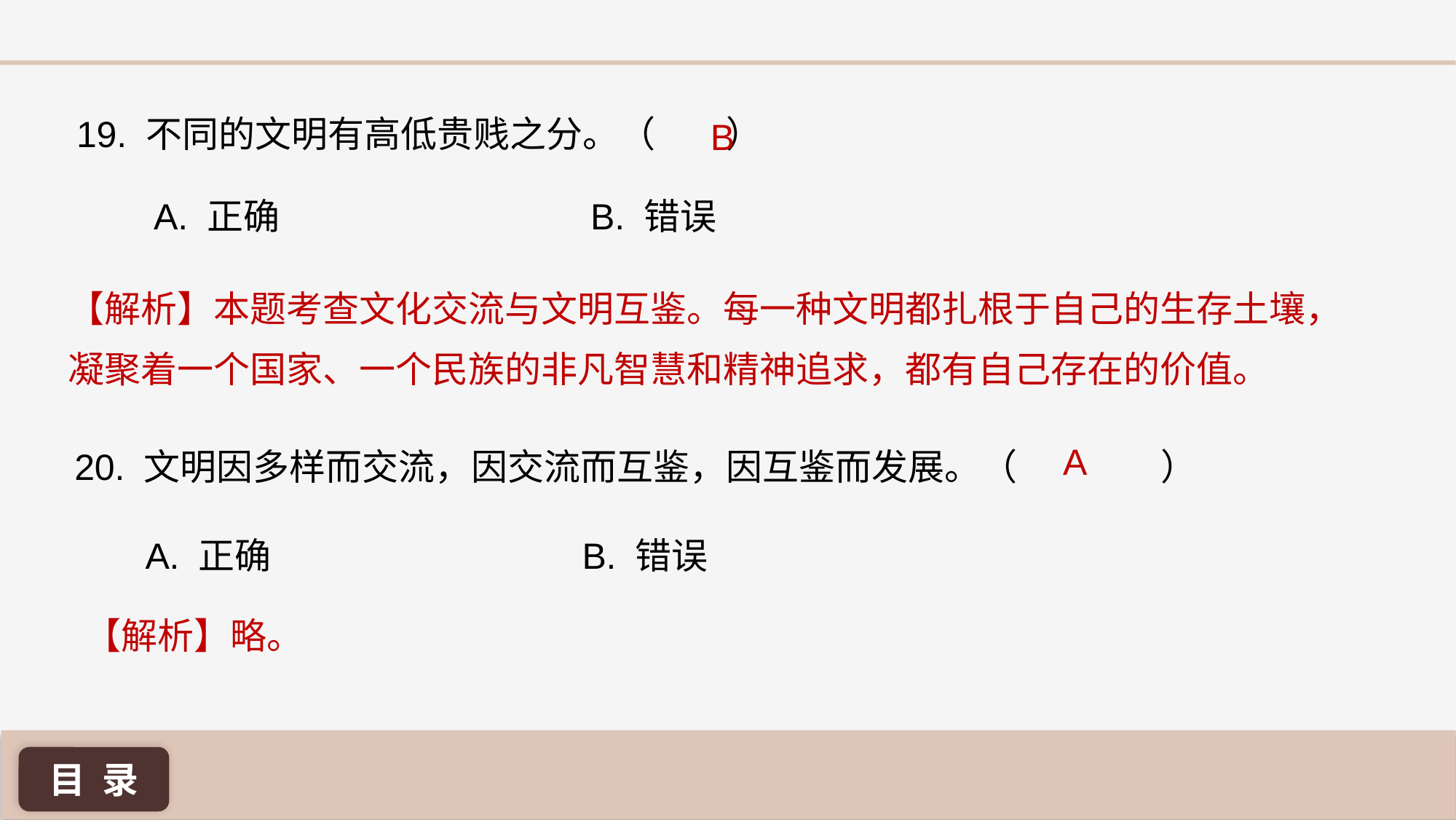

B
19. 不同的文明有高低贵贱之分。（ 	      ）
A. 正确 			B. 错误
【解析】本题考查文化交流与文明互鉴。每一种文明都扎根于自己的生存土壤，凝聚着一个国家、一个民族的非凡智慧和精神追求，都有自己存在的价值。
A
20. 文明因多样而交流，因交流而互鉴，因互鉴而发展。（	      ）
A. 正确 			B. 错误
【解析】略。